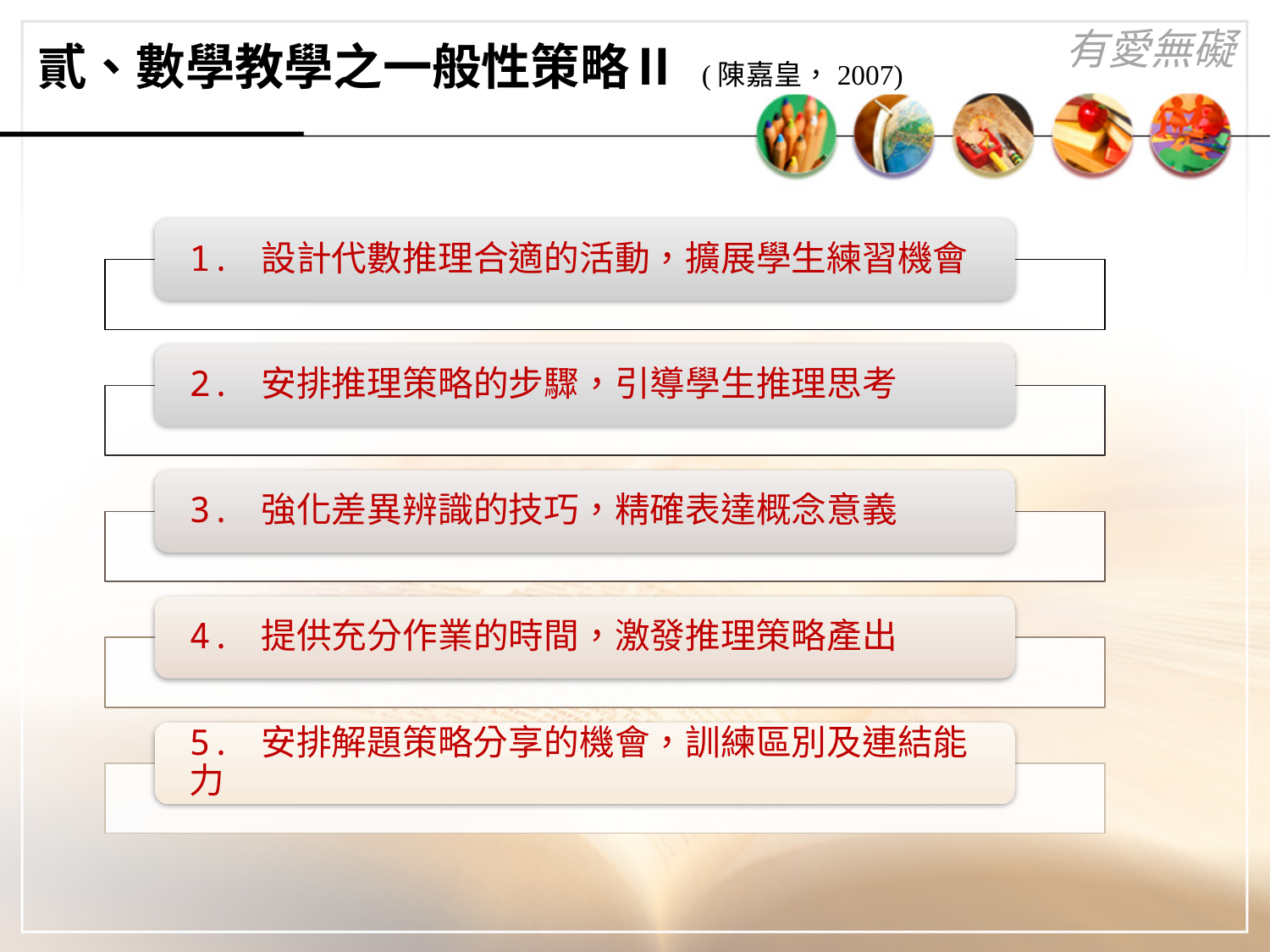

# 貳、數學教學之一般性策略Ⅱ (陳嘉皇，2007)
1. 設計代數推理合適的活動，擴展學生練習機會
2. 安排推理策略的步驟，引導學生推理思考
3. 強化差異辨識的技巧，精確表達概念意義
4. 提供充分作業的時間，激發推理策略產出
5. 安排解題策略分享的機會，訓練區別及連結能力